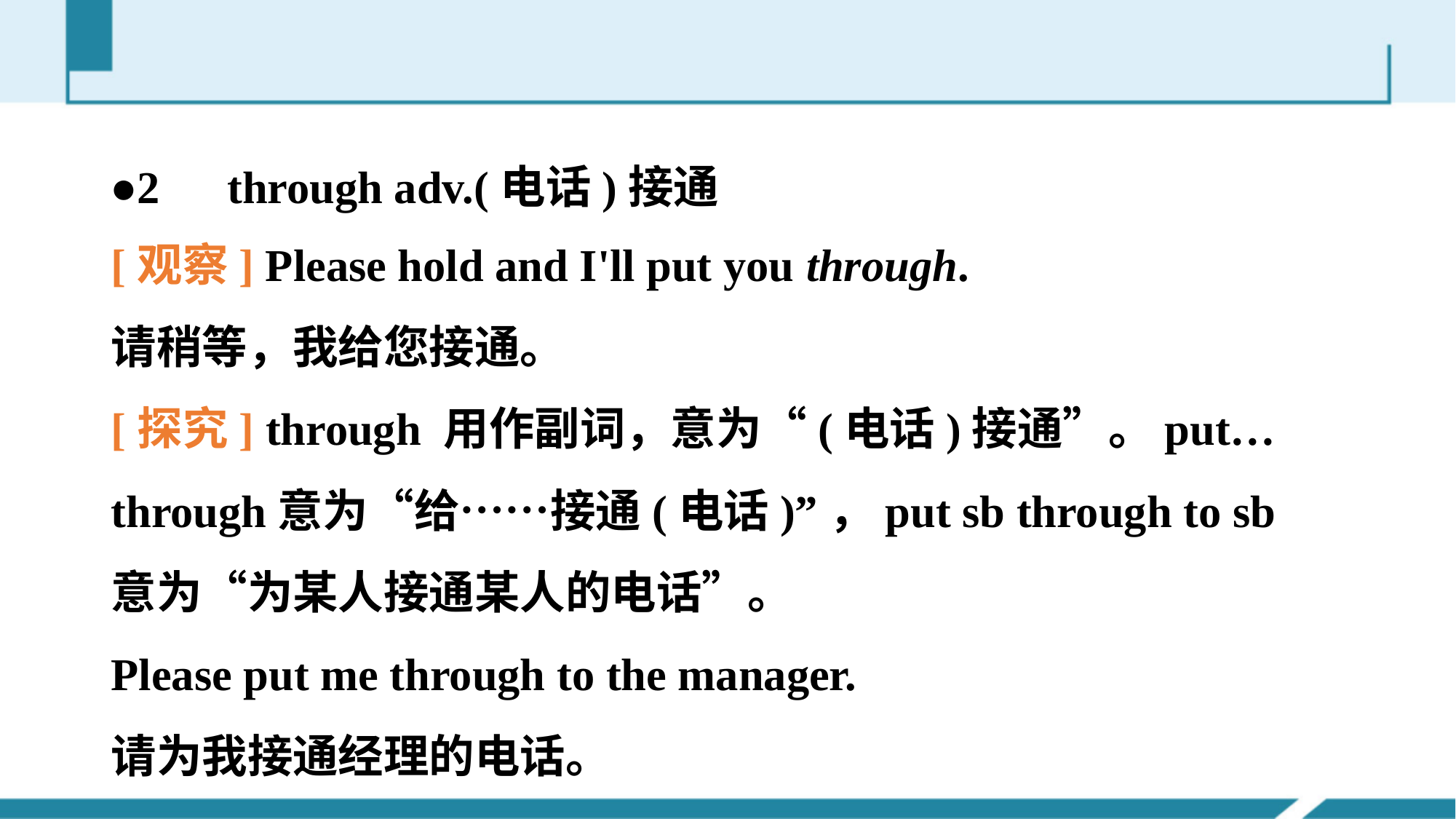

●2　through adv.(电话)接通
[观察] Please hold and I'll put you through.
请稍等，我给您接通。
[探究] through 用作副词，意为“(电话)接通”。put…through意为“给……接通(电话)”，put sb through to sb意为“为某人接通某人的电话”。
Please put me through to the manager.
请为我接通经理的电话。